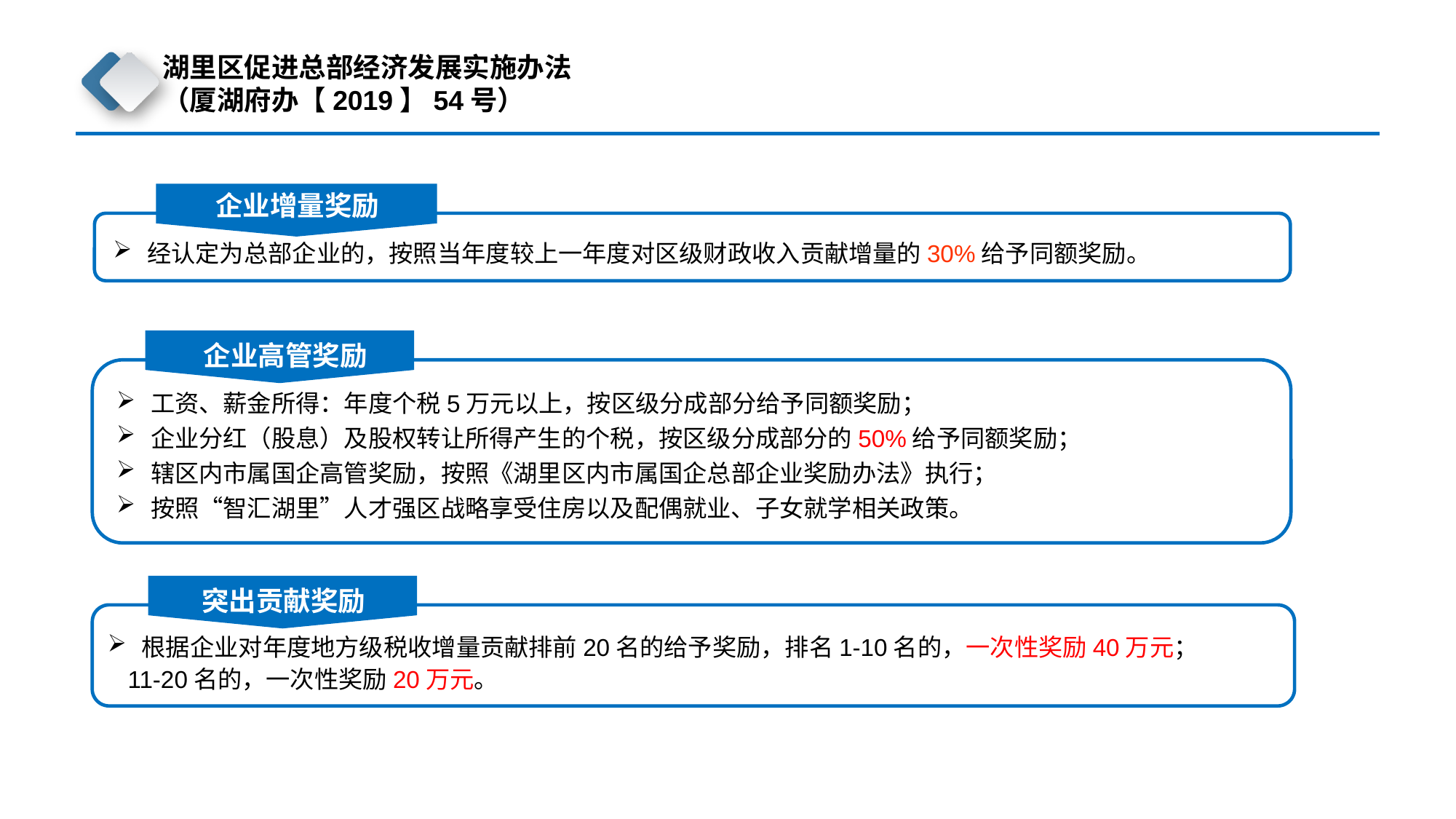

湖里区促进总部经济发展实施办法
（厦湖府办【2019】54号）
企业增量奖励

经认定为总部企业的，按照当年度较上一年度对区级财政收入贡献增量的30%给予同额奖励。
企业高管奖励

工资、薪金所得：年度个税5万元以上，按区级分成部分给予同额奖励；
企业分红（股息）及股权转让所得产生的个税，按区级分成部分的50%给予同额奖励；
辖区内市属国企高管奖励，按照《湖里区内市属国企总部企业奖励办法》执行；
按照“智汇湖里”人才强区战略享受住房以及配偶就业、子女就学相关政策。

突出贡献奖励

根据企业对年度地方级税收增量贡献排前20名的给予奖励，排名1-10名的，一次性奖励40万元；
   11-20名的，一次性奖励20万元。